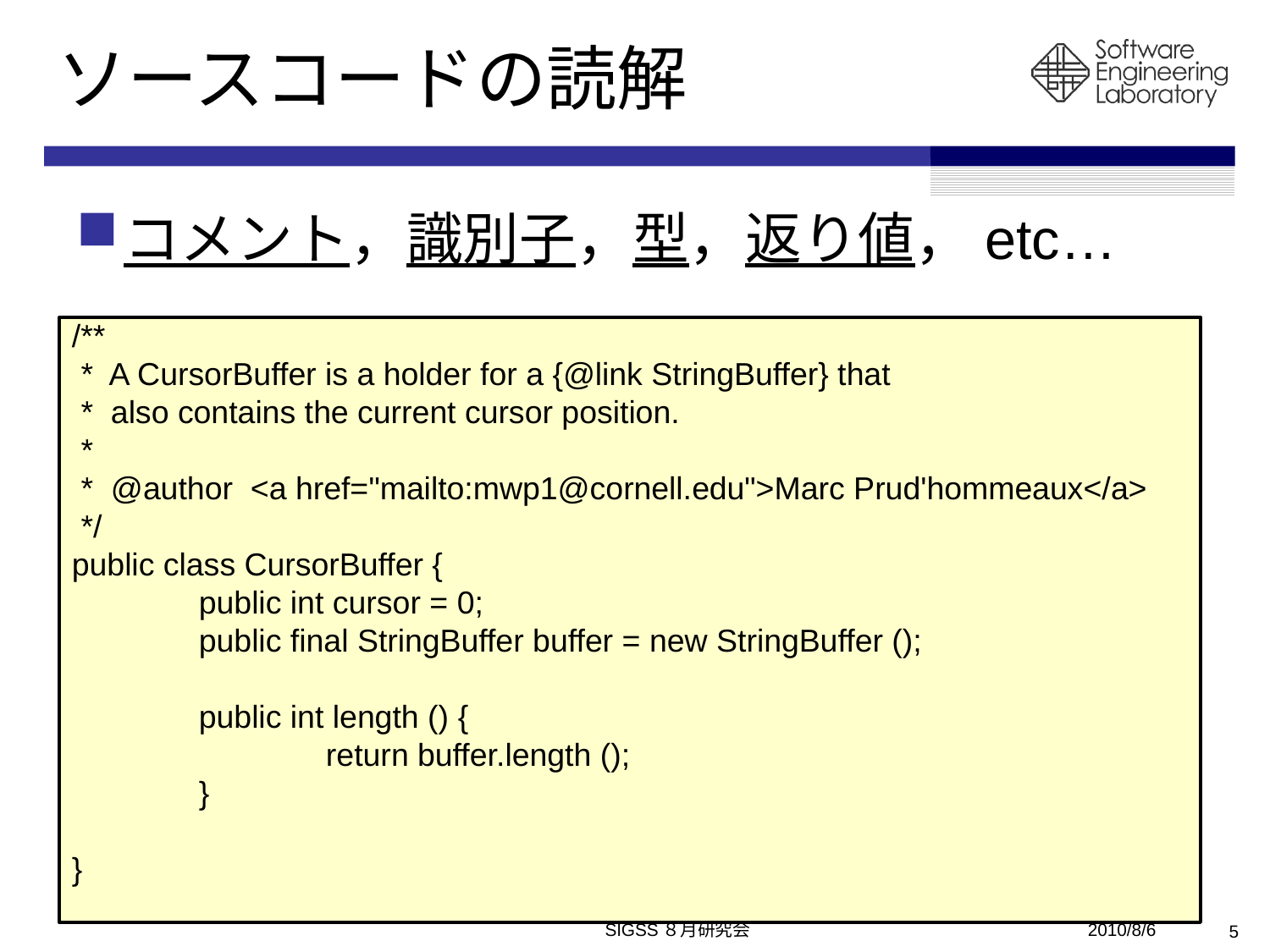

# ソースコードの読解
コメント，識別子，型，返り値，etc…
/**
 *  A CursorBuffer is a holder for a {@link StringBuffer} that
 *  also contains the current cursor position.
 *
 *  @author  <a href="mailto:mwp1@cornell.edu">Marc Prud'hommeaux</a>
 */
public class CursorBuffer {
	public int cursor = 0;
	public final StringBuffer buffer = new StringBuffer ();

	public int length () {
		return buffer.length ();
	}

}

SIGSS８月研究会
2010/8/6
5